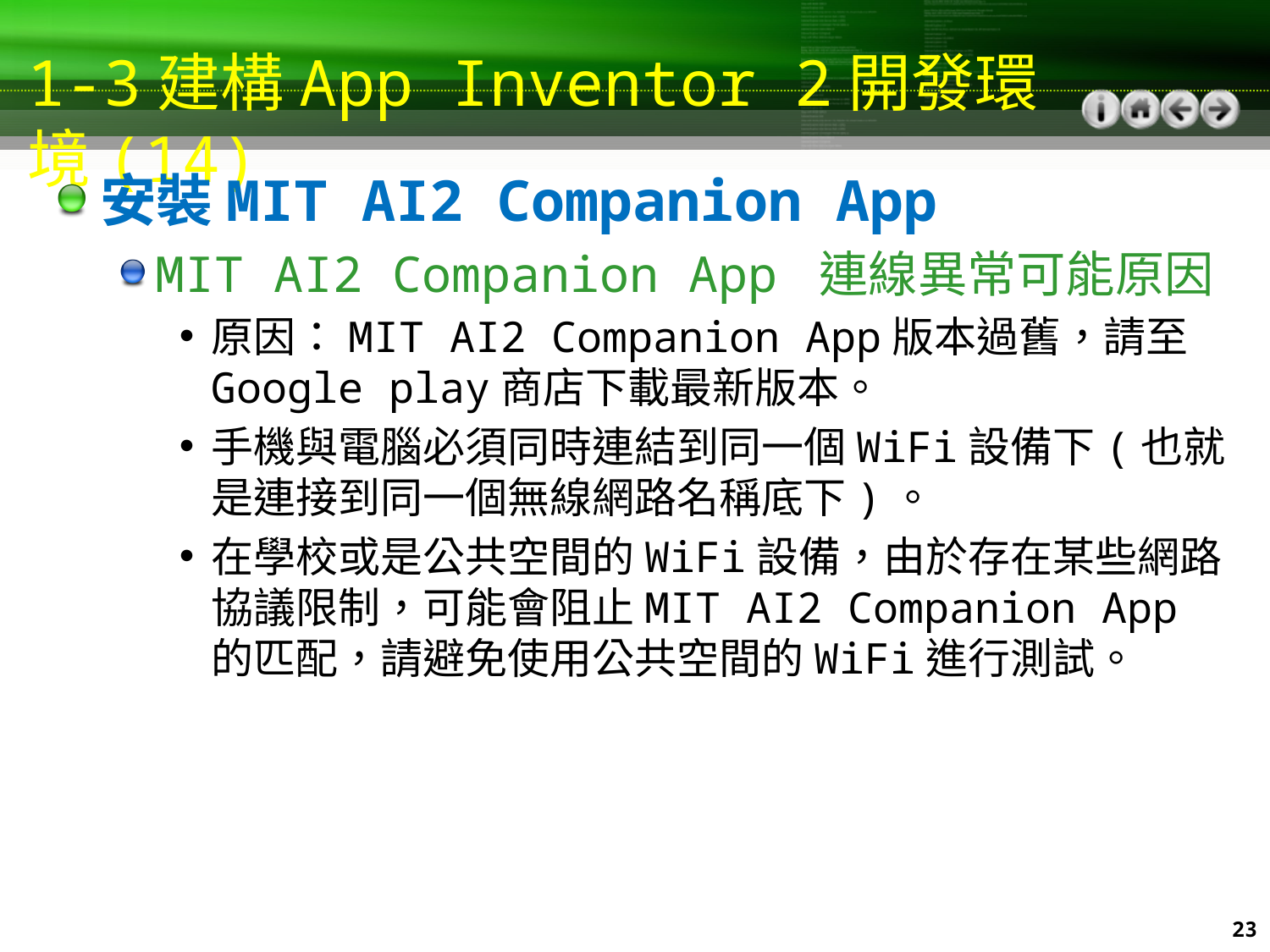

# 1-3建構App Inventor 2開發環境(14)
安裝MIT AI2 Companion App
MIT AI2 Companion App 連線異常可能原因
原因：MIT AI2 Companion App版本過舊，請至Google play商店下載最新版本。
手機與電腦必須同時連結到同一個WiFi設備下(也就是連接到同一個無線網路名稱底下)。
在學校或是公共空間的WiFi設備，由於存在某些網路協議限制，可能會阻止MIT AI2 Companion App的匹配，請避免使用公共空間的WiFi進行測試。